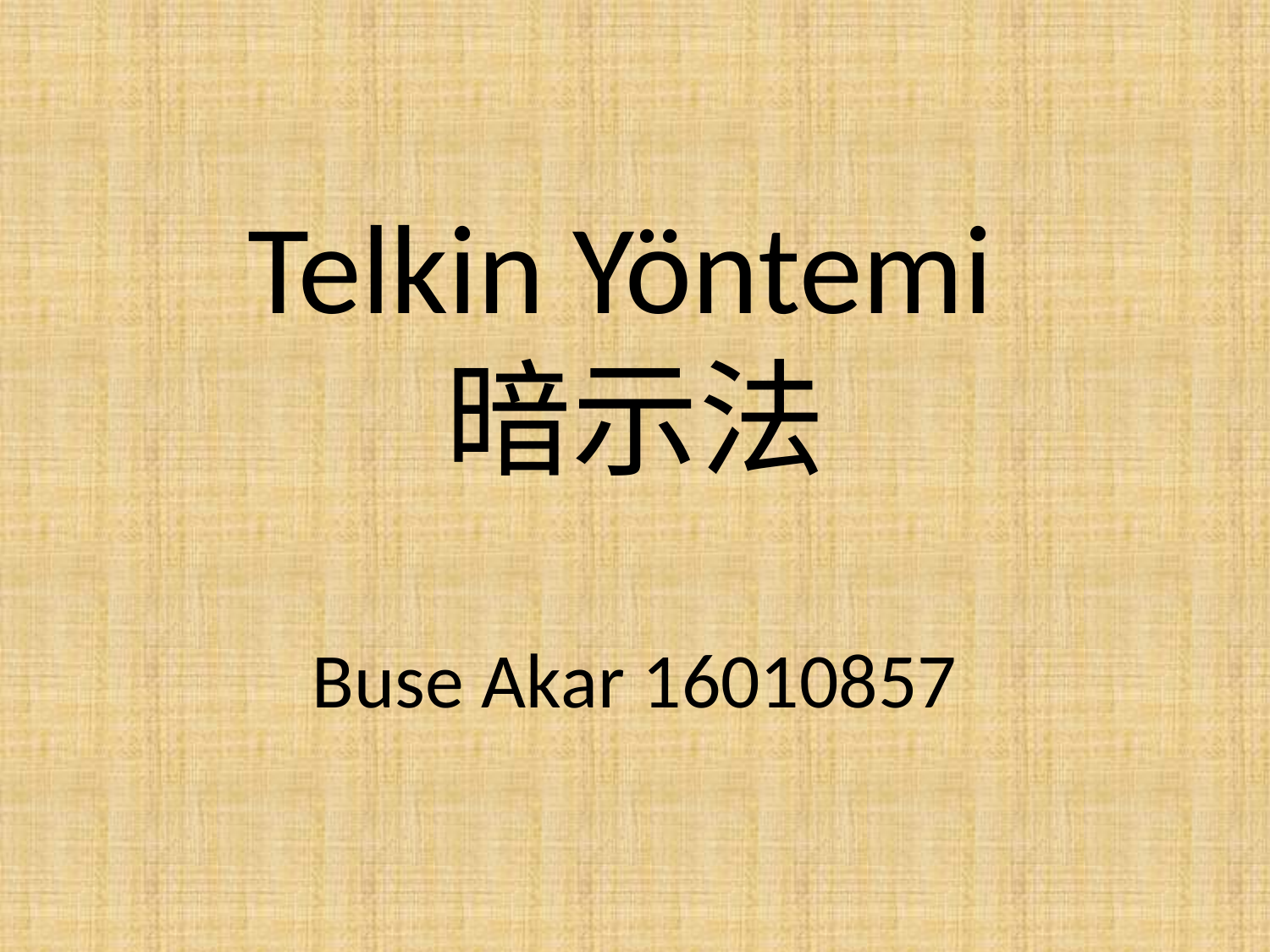

# Telkin Yöntemi 暗示法
Buse Akar 16010857